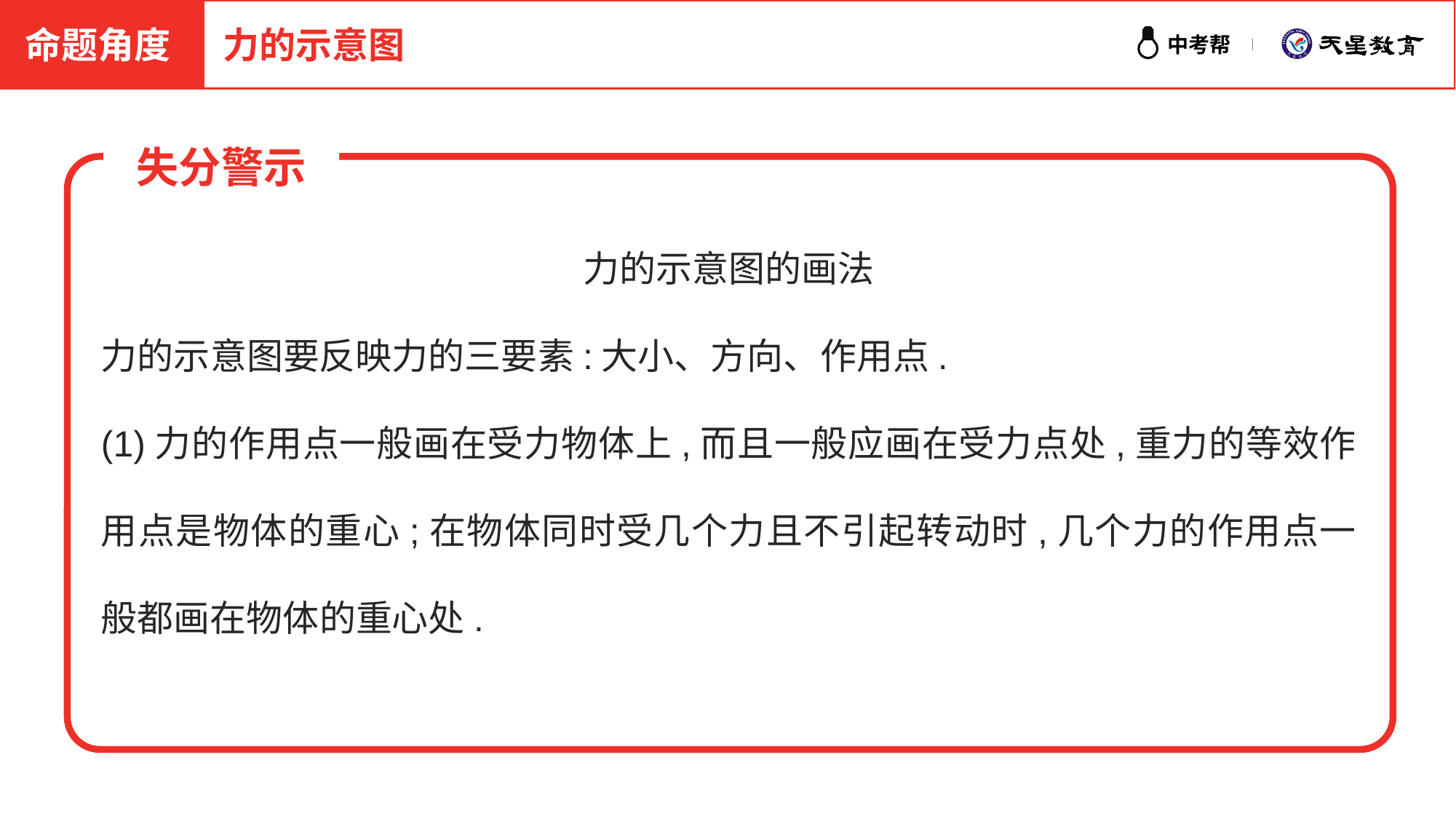

命题角度
力的示意图
失分警示

力的示意图的画法
力的示意图要反映力的三要素:大小、方向、作用点.
(1)力的作用点一般画在受力物体上,而且一般应画在受力点处,重力的等效作用点是物体的重心;在物体同时受几个力且不引起转动时,几个力的作用点一般都画在物体的重心处.